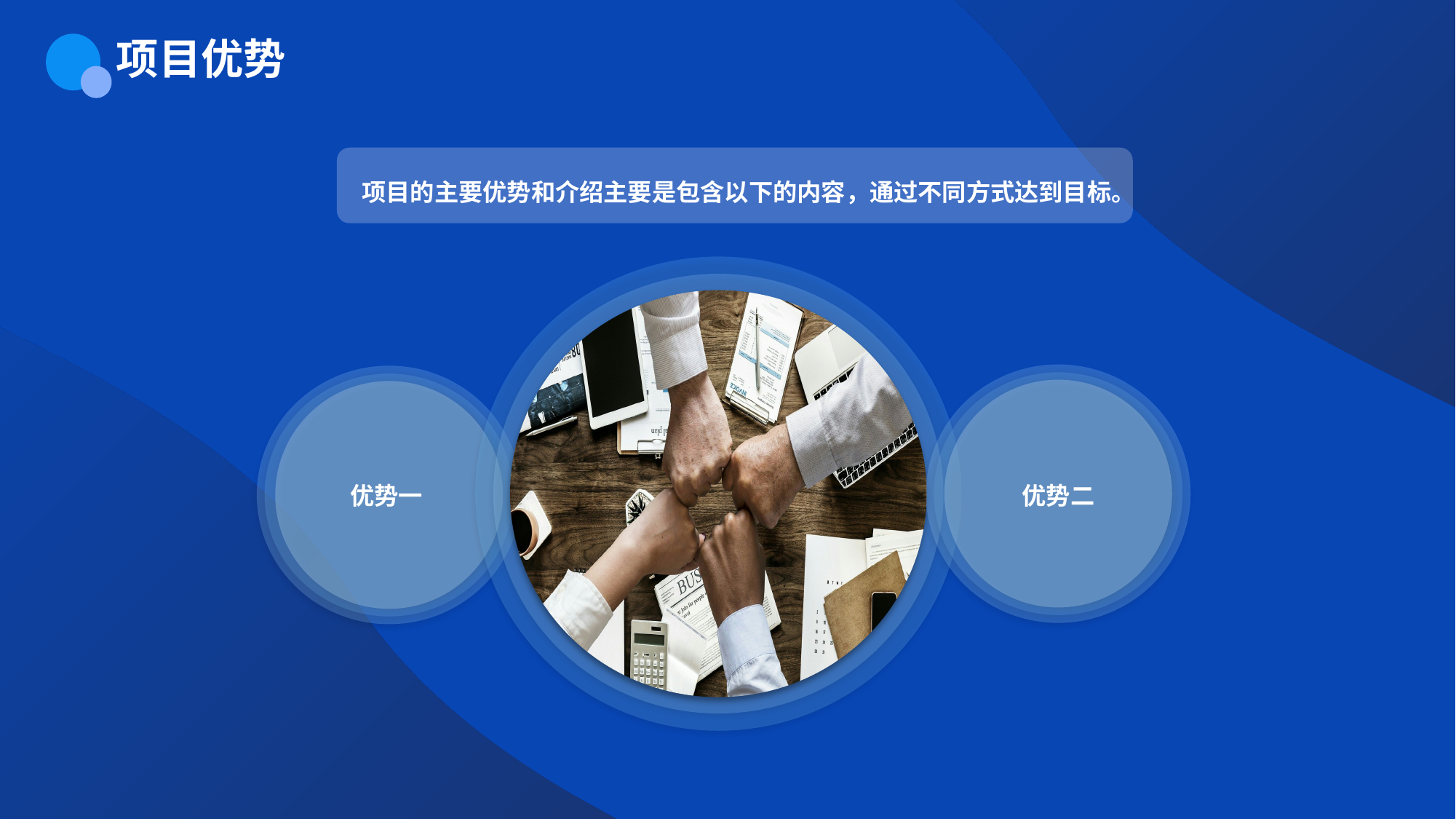

项目优势

项目的主要优势和介绍主要是包含以下的内容，通过不同方式达到目标。

优势一
优势二